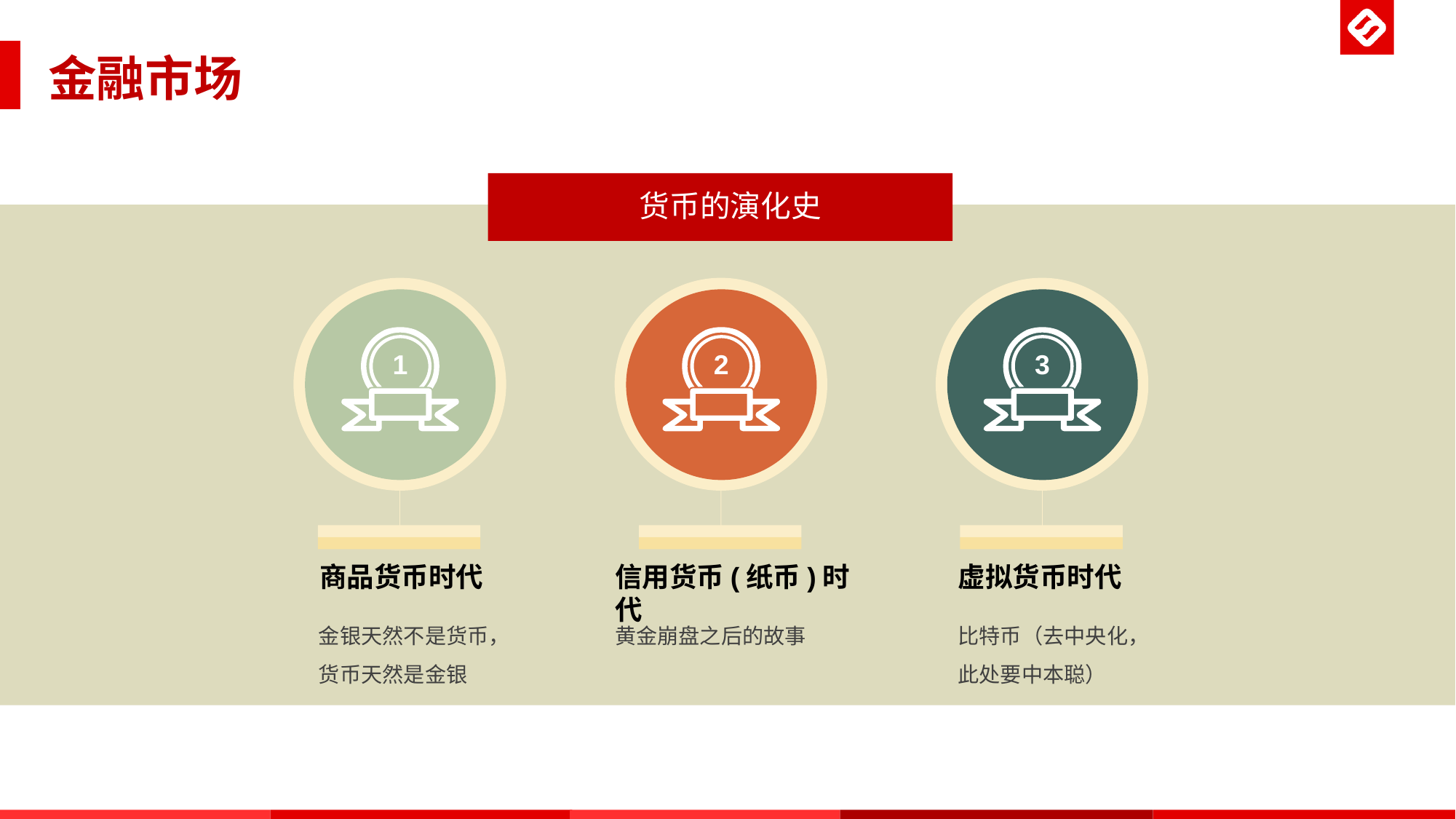

金融市场

货币的演化史

1

2

3

商品货币时代
信用货币(纸币)时代
虚拟货币时代
金银天然不是货币，货币天然是金银
黄金崩盘之后的故事
比特币（去中央化，此处要中本聪）